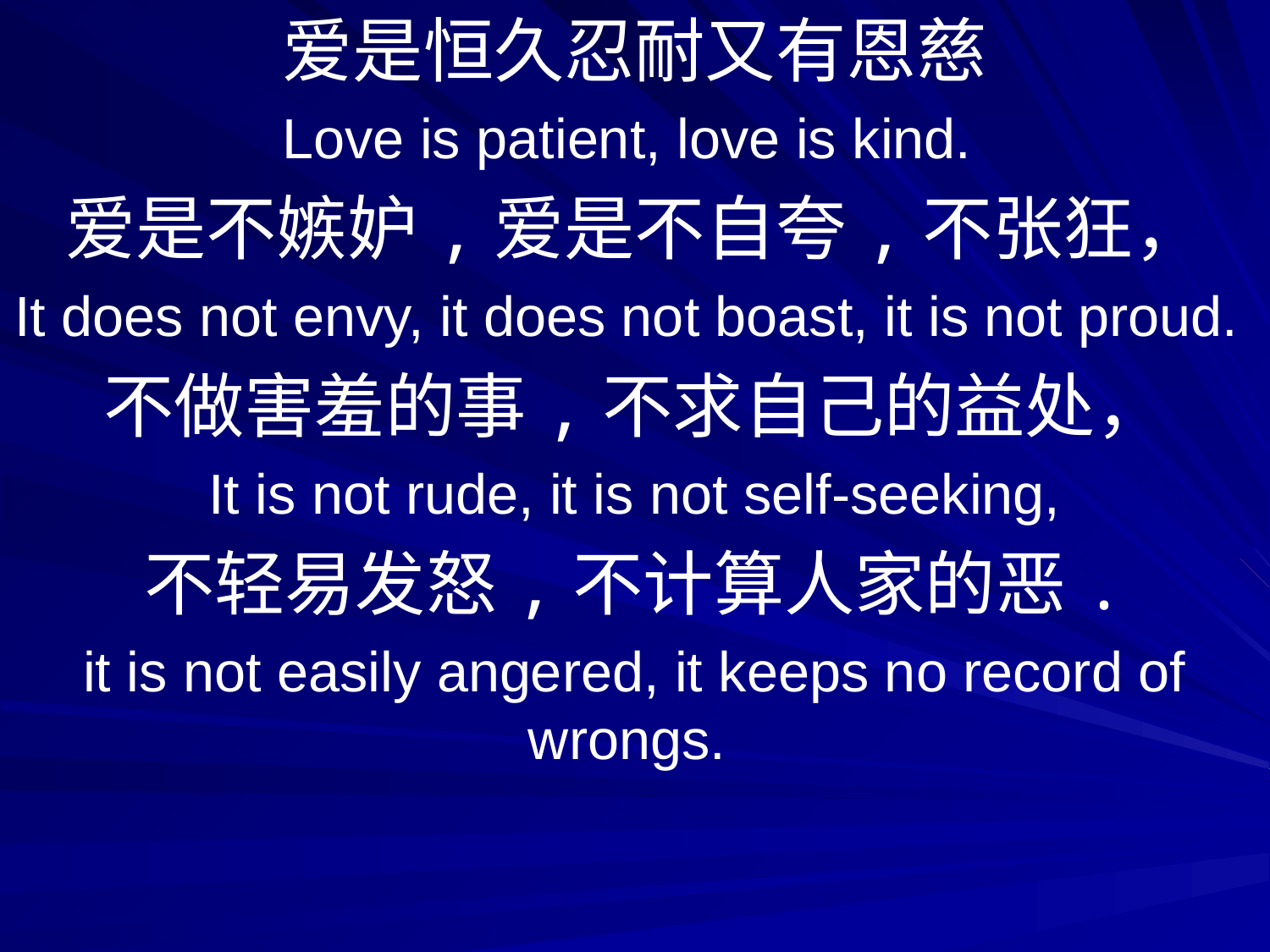

爱是恒久忍耐又有恩慈
Love is patient, love is kind.
爱是不嫉妒,爱是不自夸,不张狂，
It does not envy, it does not boast, it is not proud.
不做害羞的事,不求自己的益处，
It is not rude, it is not self-seeking,
不轻易发怒,不计算人家的恶.
it is not easily angered, it keeps no record of wrongs.